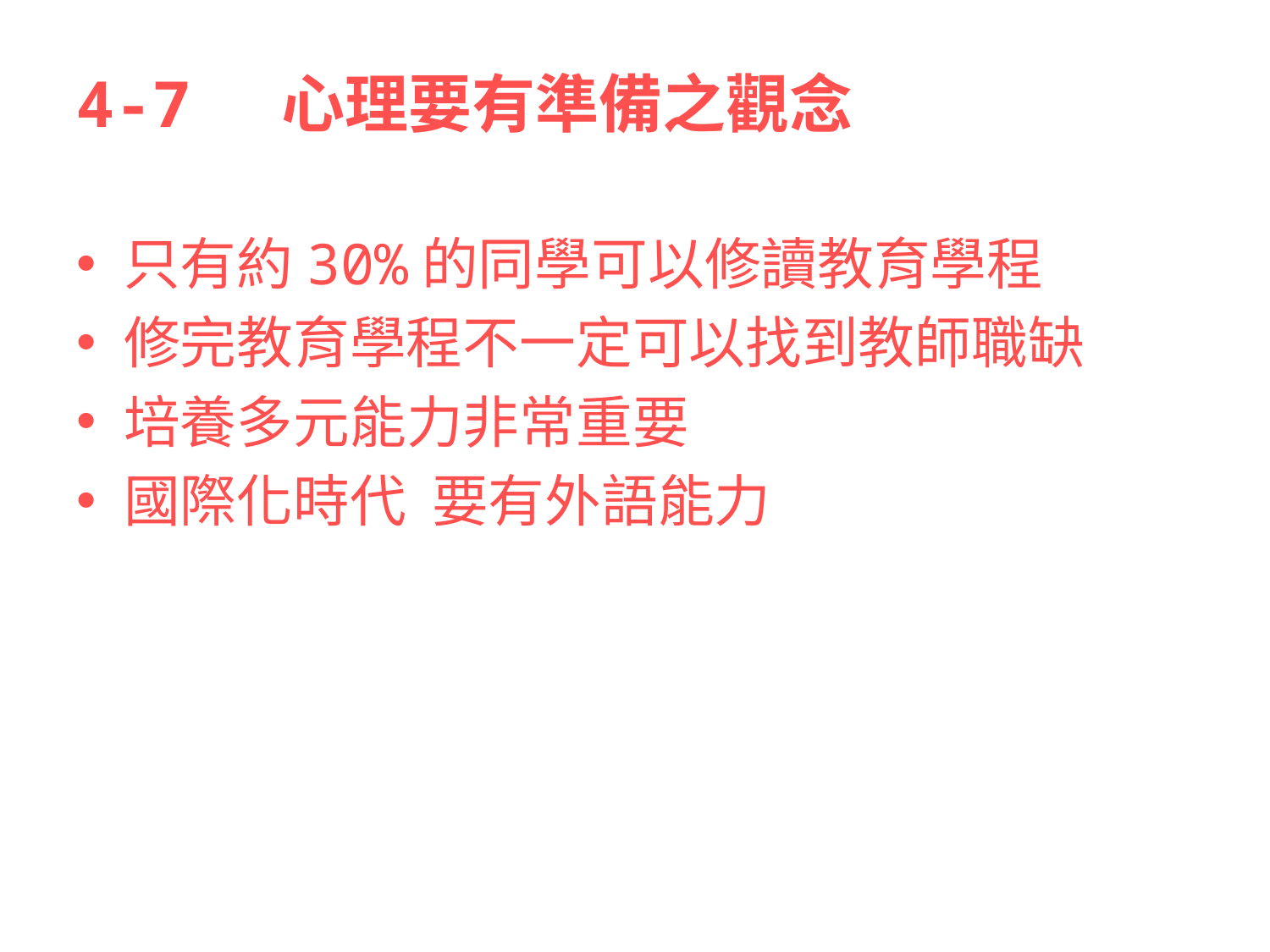

# 4-7  心理要有準備之觀念
只有約30%的同學可以修讀教育學程
修完教育學程不一定可以找到教師職缺
培養多元能力非常重要
國際化時代  要有外語能力